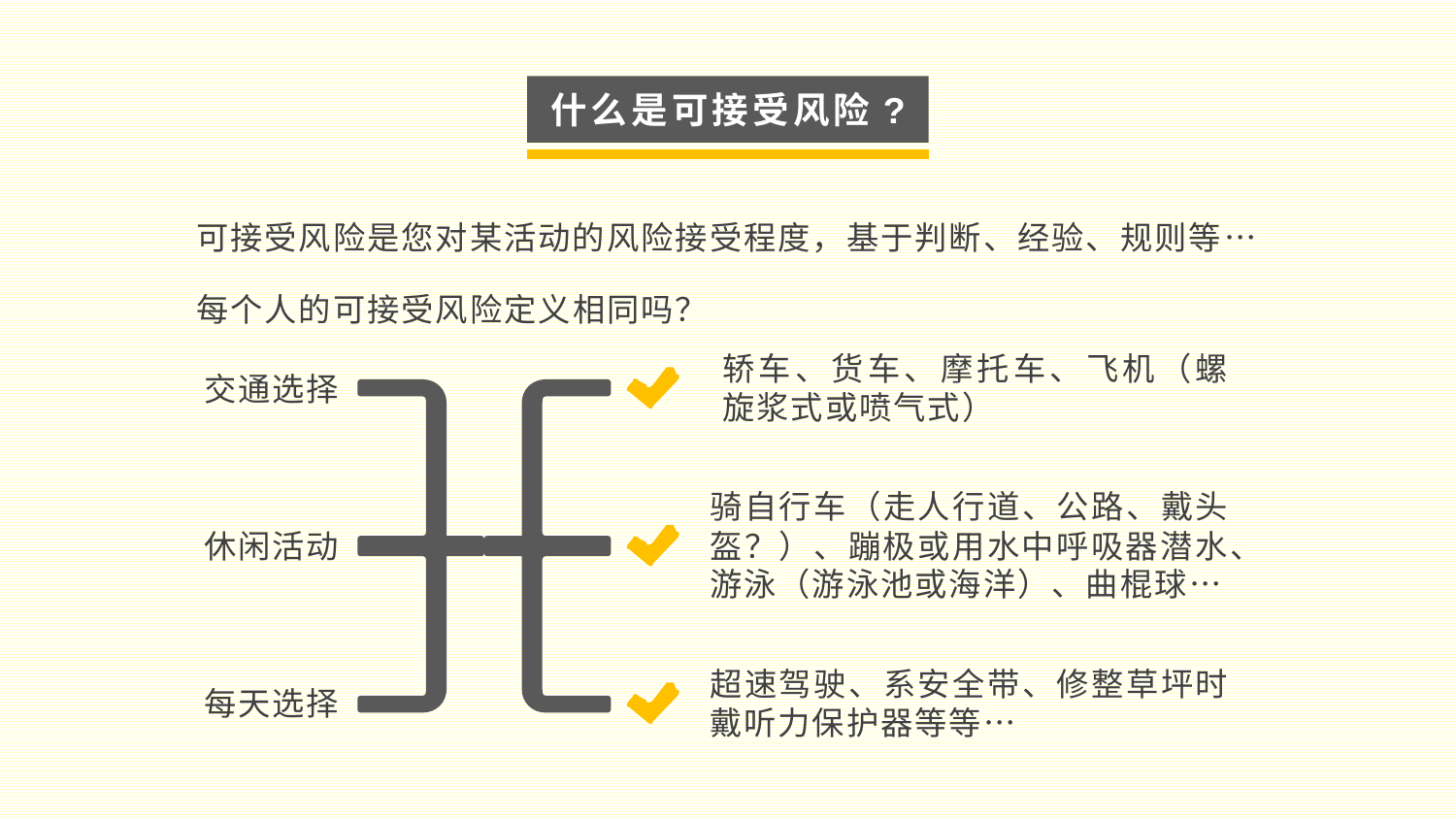

什么是可接受风险?
可接受风险是您对某活动的风险接受程度，基于判断、经验、规则等…
每个人的可接受风险定义相同吗？
轿车、货车、摩托车、飞机（螺旋浆式或喷气式）
交通选择

骑自行车（走人行道、公路、戴头盔？）、蹦极或用水中呼吸器潜水、游泳（游泳池或海洋）、曲棍球…
休闲活动
超速驾驶、系安全带、修整草坪时戴听力保护器等等…
每天选择